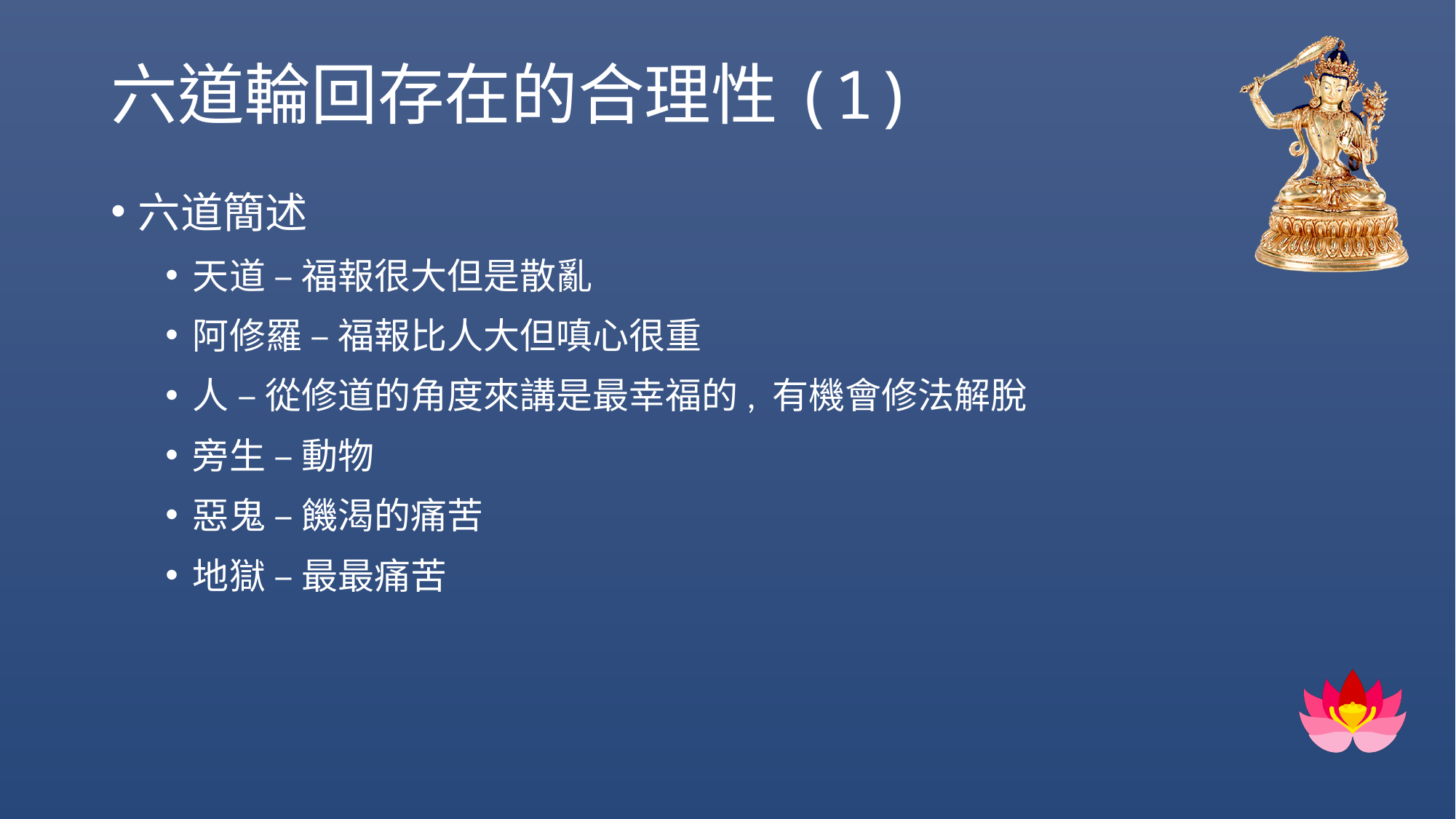

# 六道輪回存在的合理性(1)
六道簡述
天道 – 福報很大但是散亂
阿修羅 – 福報比人大但嗔心很重
人 – 從修道的角度來講是最幸福的, 有機會修法解脫
旁生 – 動物
惡鬼 – 饑渴的痛苦
地獄 – 最最痛苦